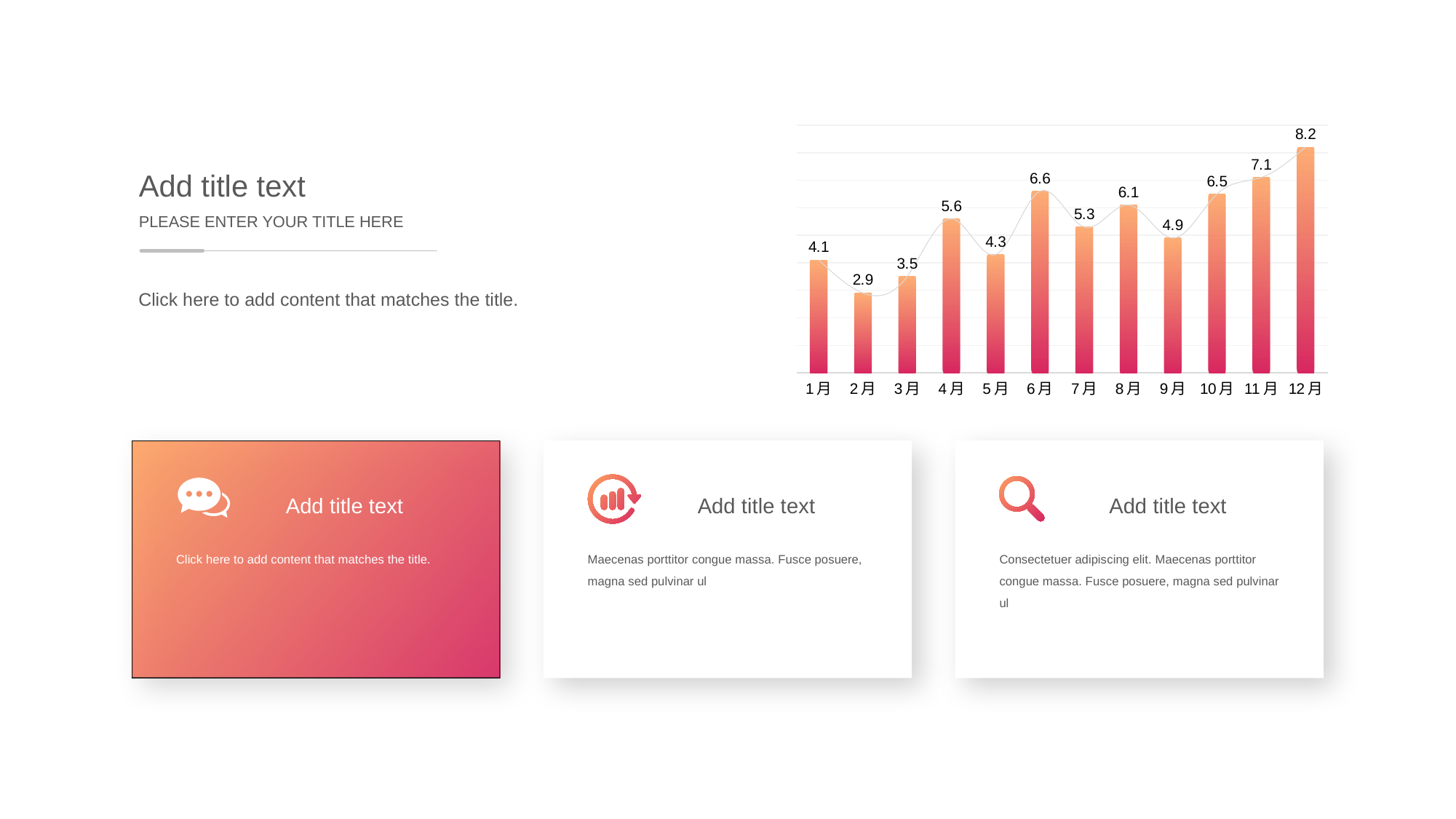

### Chart

| Category | 系列 1 | 系列 2 |
|---|---|---|
| 1月 | 4.1 | 4.1 |
| 2月 | 2.9 | 2.9 |
| 3月 | 3.5 | 3.5 |
| 4月 | 5.6 | 5.6 |
| 5月 | 4.3 | 4.3 |
| 6月 | 6.6 | 6.6 |
| 7月 | 5.3 | 5.3 |
| 8月 | 6.1 | 6.1 |
| 9月 | 4.9 | 4.9 |
| 10月 | 6.5 | 6.5 |
| 11月 | 7.1 | 7.1 |
| 12月 | 8.2 | 8.2 |
Add title text
PLEASE ENTER YOUR TITLE HERE
Click here to add content that matches the title.

Add title text
Click here to add content that matches the title.

Add title text
Maecenas porttitor congue massa. Fusce posuere, magna sed pulvinar ul

Add title text
Consectetuer adipiscing elit. Maecenas porttitor congue massa. Fusce posuere, magna sed pulvinar ul